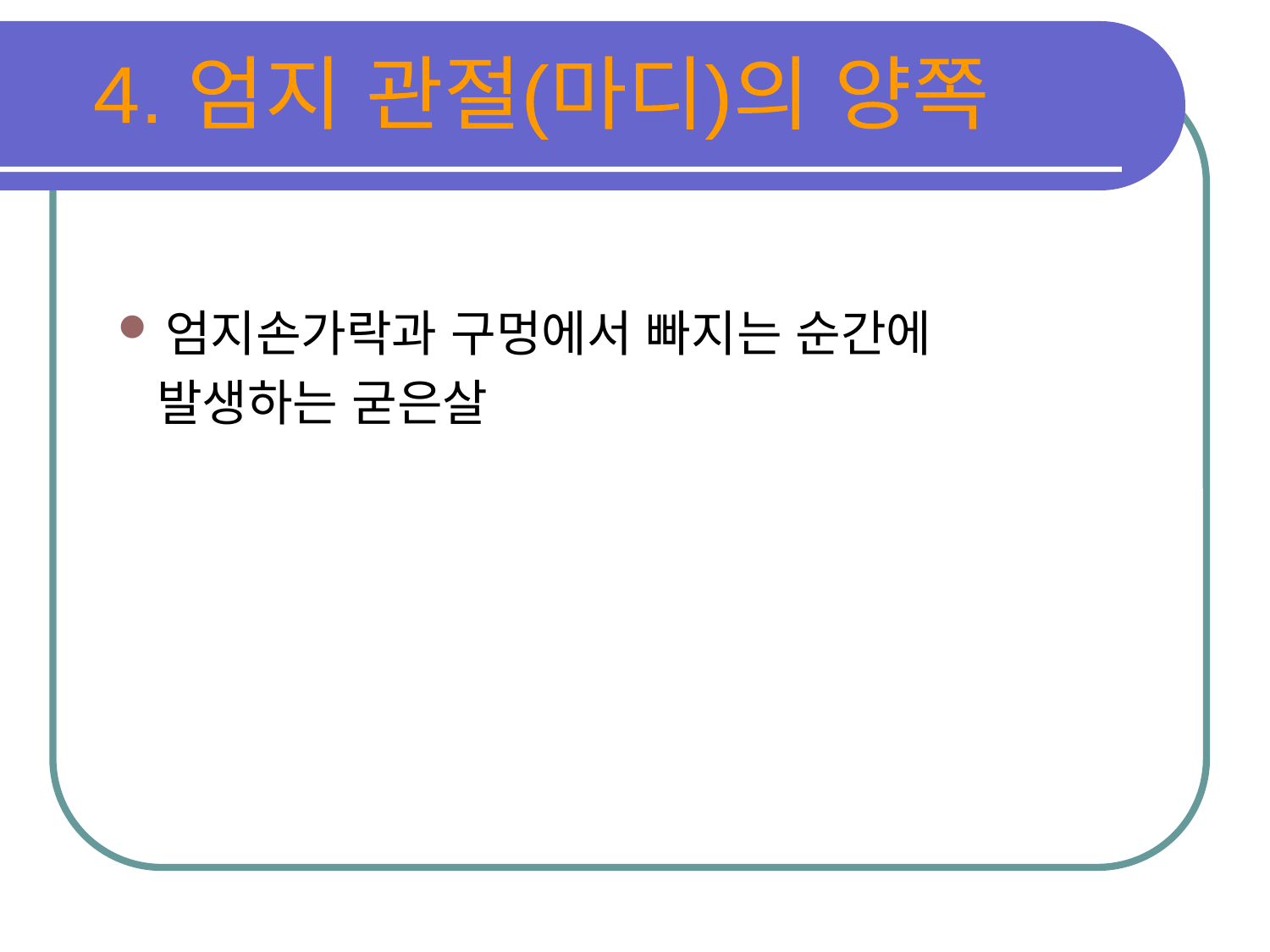

4. 엄지 관절(마디)의 양쪽
엄지손가락과 구멍에서 빠지는 순간에
  발생하는 굳은살